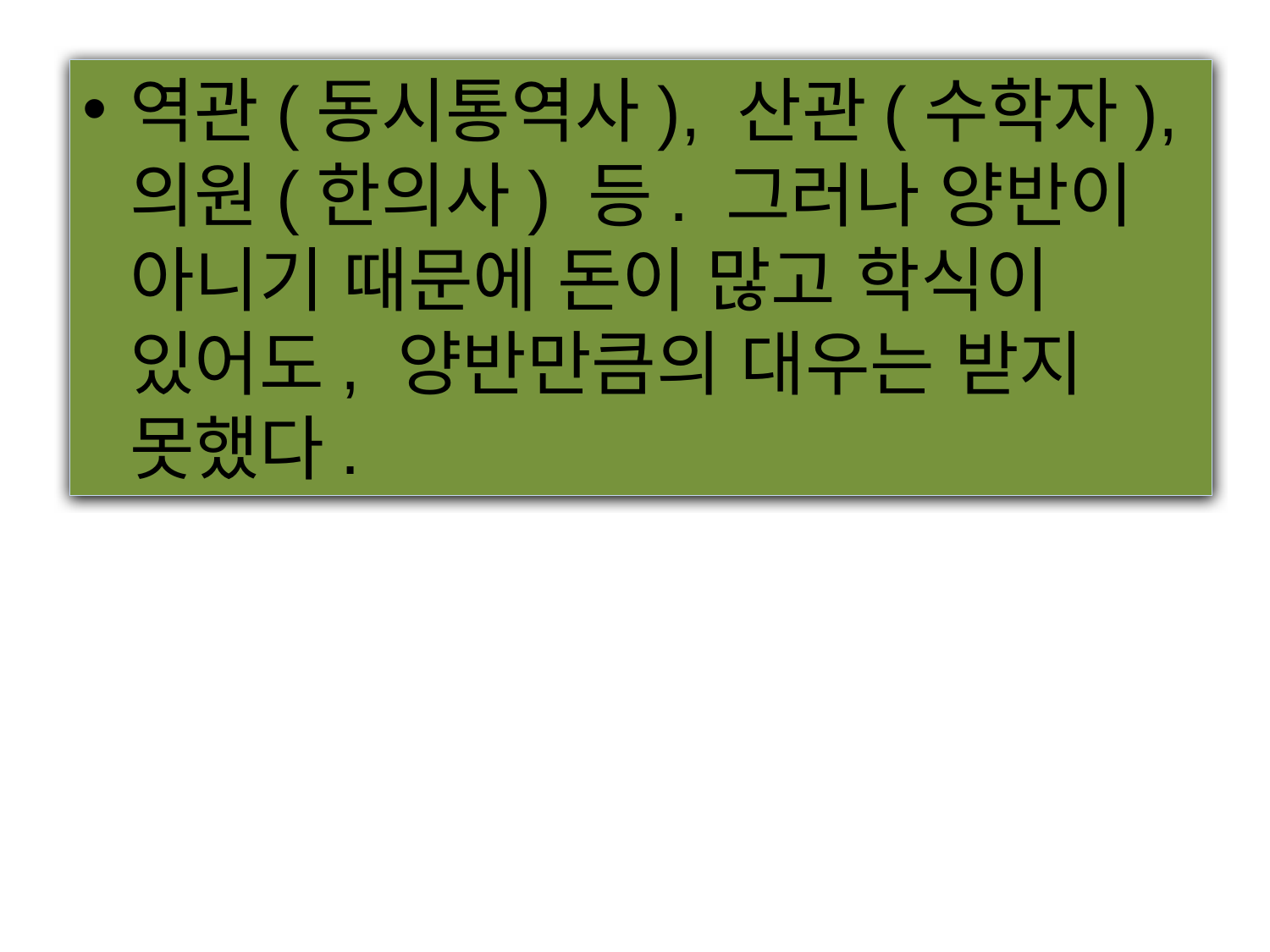

역관(동시통역사), 산관(수학자), 의원(한의사) 등. 그러나 양반이 아니기 때문에 돈이 많고 학식이 있어도, 양반만큼의 대우는 받지 못했다.